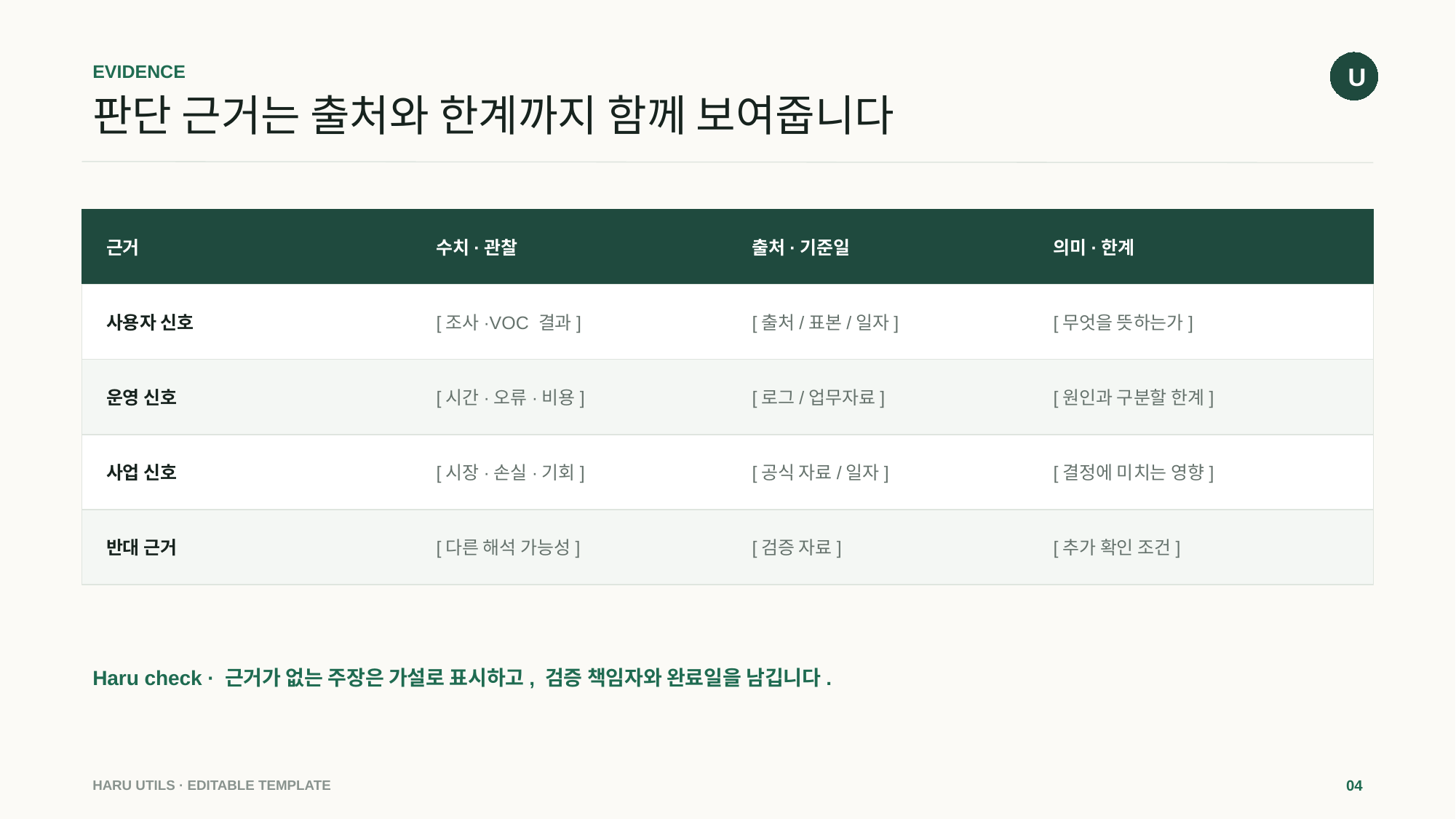

U
EVIDENCE
# 판단 근거는 출처와 한계까지 함께 보여줍니다

근거
수치·관찰
출처·기준일
의미·한계

사용자 신호
[조사·VOC 결과]
[출처/표본/일자]
[무엇을 뜻하는가]

운영 신호
[시간·오류·비용]
[로그/업무자료]
[원인과 구분할 한계]

사업 신호
[시장·손실·기회]
[공식 자료/일자]
[결정에 미치는 영향]

반대 근거
[다른 해석 가능성]
[검증 자료]
[추가 확인 조건]
Haru check · 근거가 없는 주장은 가설로 표시하고, 검증 책임자와 완료일을 남깁니다.
HARU UTILS · EDITABLE TEMPLATE
04